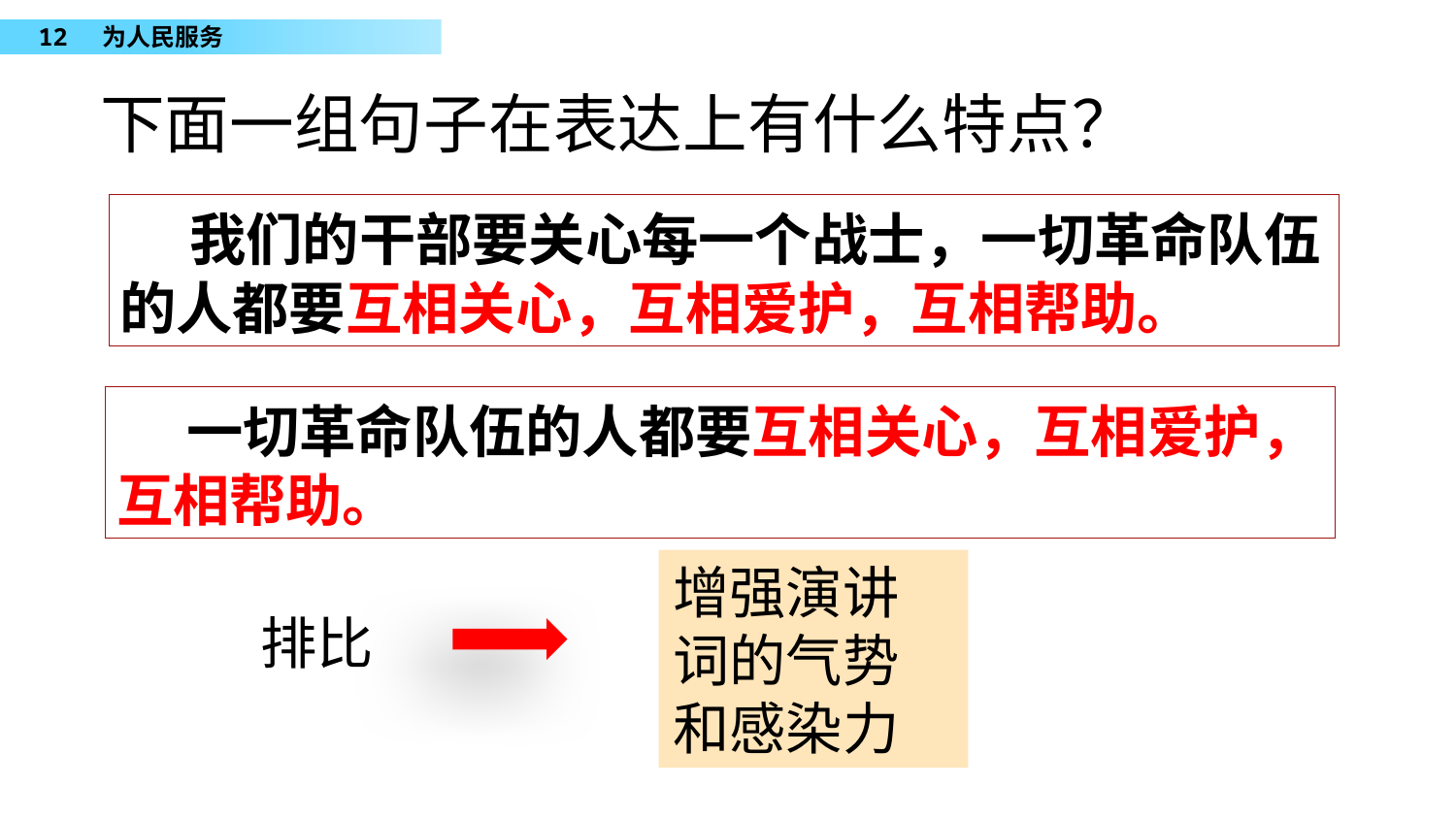

下面一组句子在表达上有什么特点？
    我们的干部要关心每一个战士，一切革命队伍的人都要互相关心，互相爱护，互相帮助。
    一切革命队伍的人都要互相关心，互相爱护，互相帮助。
增强演讲词的气势和感染力
排比